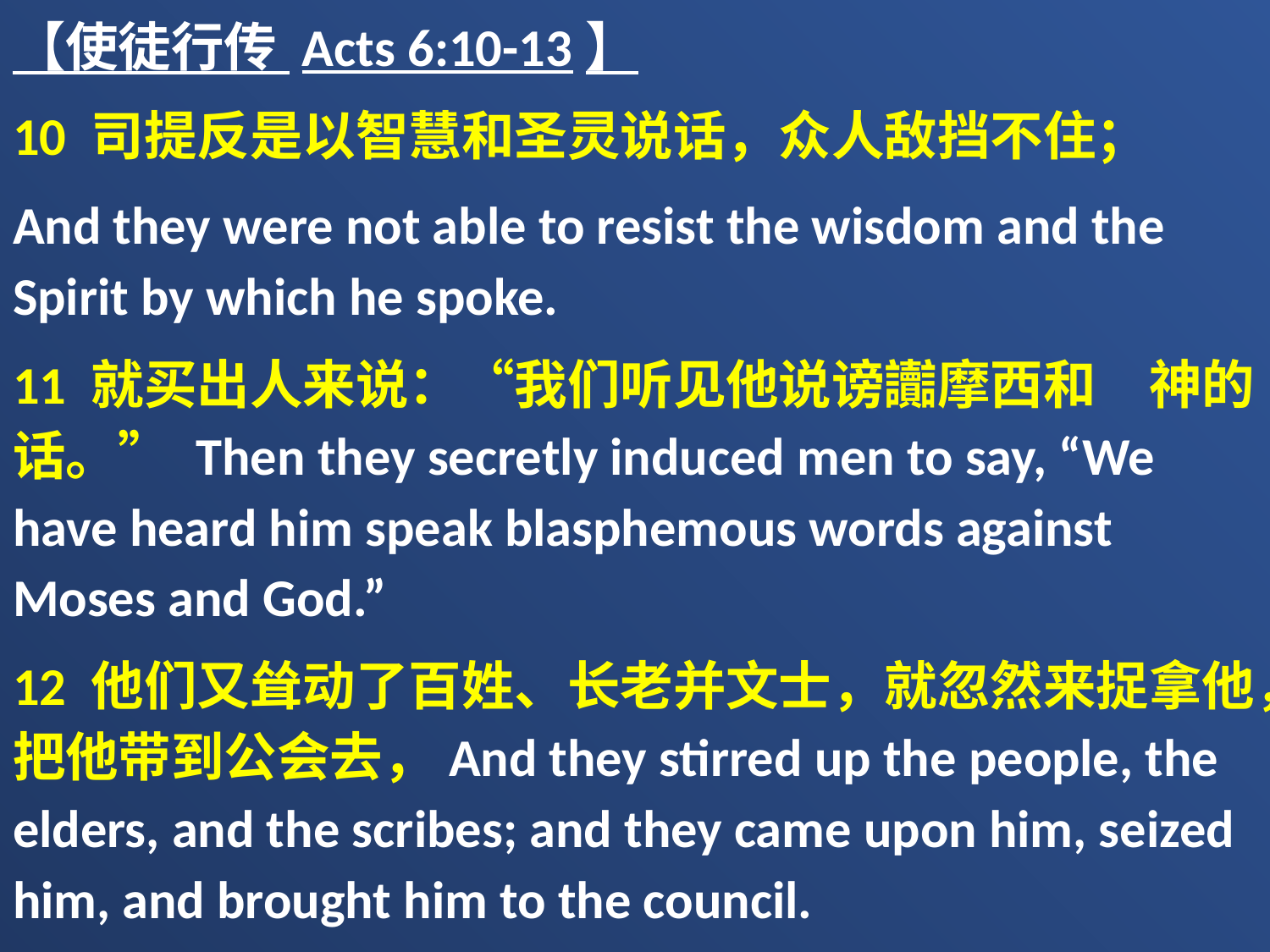

【使徒行传 Acts 6:10-13】
10 司提反是以智慧和圣灵说话，众人敌挡不住；
And they were not able to resist the wisdom and the Spirit by which he spoke.
11 就买出人来说：“我们听见他说谤讟摩西和　神的话。” Then they secretly induced men to say, “We have heard him speak blasphemous words against Moses and God.”
12 他们又耸动了百姓、长老并文士，就忽然来捉拿他，把他带到公会去，And they stirred up the people, the elders, and the scribes; and they came upon him, seized him, and brought him to the council.